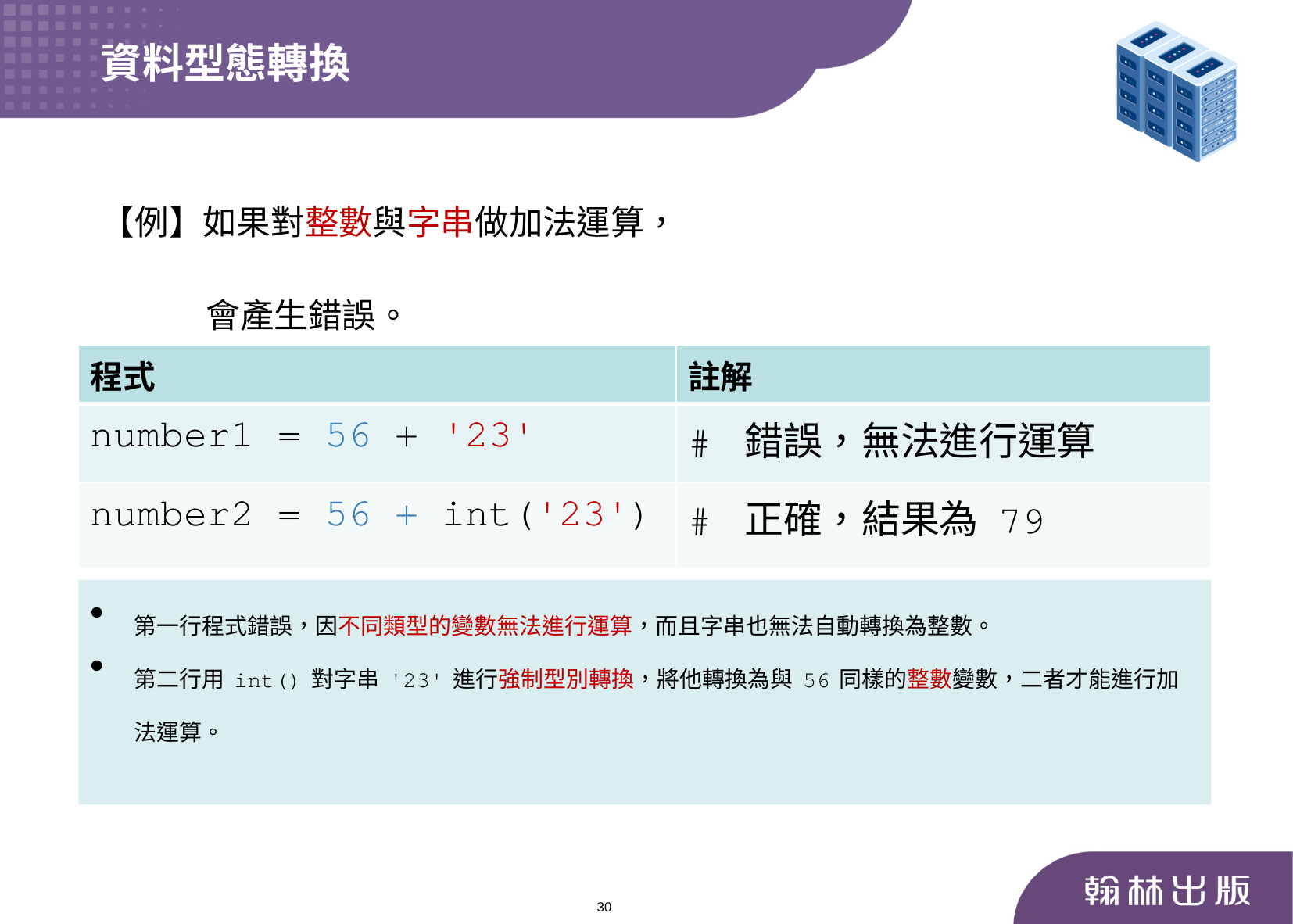

資料型態轉換
【例】如果對整數與字串做加法運算，
            會產生錯誤。
| 程式 | 註解 |
| --- | --- |
| number1 = 56 + '23' | # 錯誤，無法進行運算 |
| number2 = 56 + int('23') | # 正確，結果為 79 |
第一行程式錯誤，因不同類型的變數無法進行運算，而且字串也無法自動轉換為整數。
第二行用int()對字串'23'進行強制型別轉換，將他轉換為與56同樣的整數變數，二者才能進行加法運算。

30